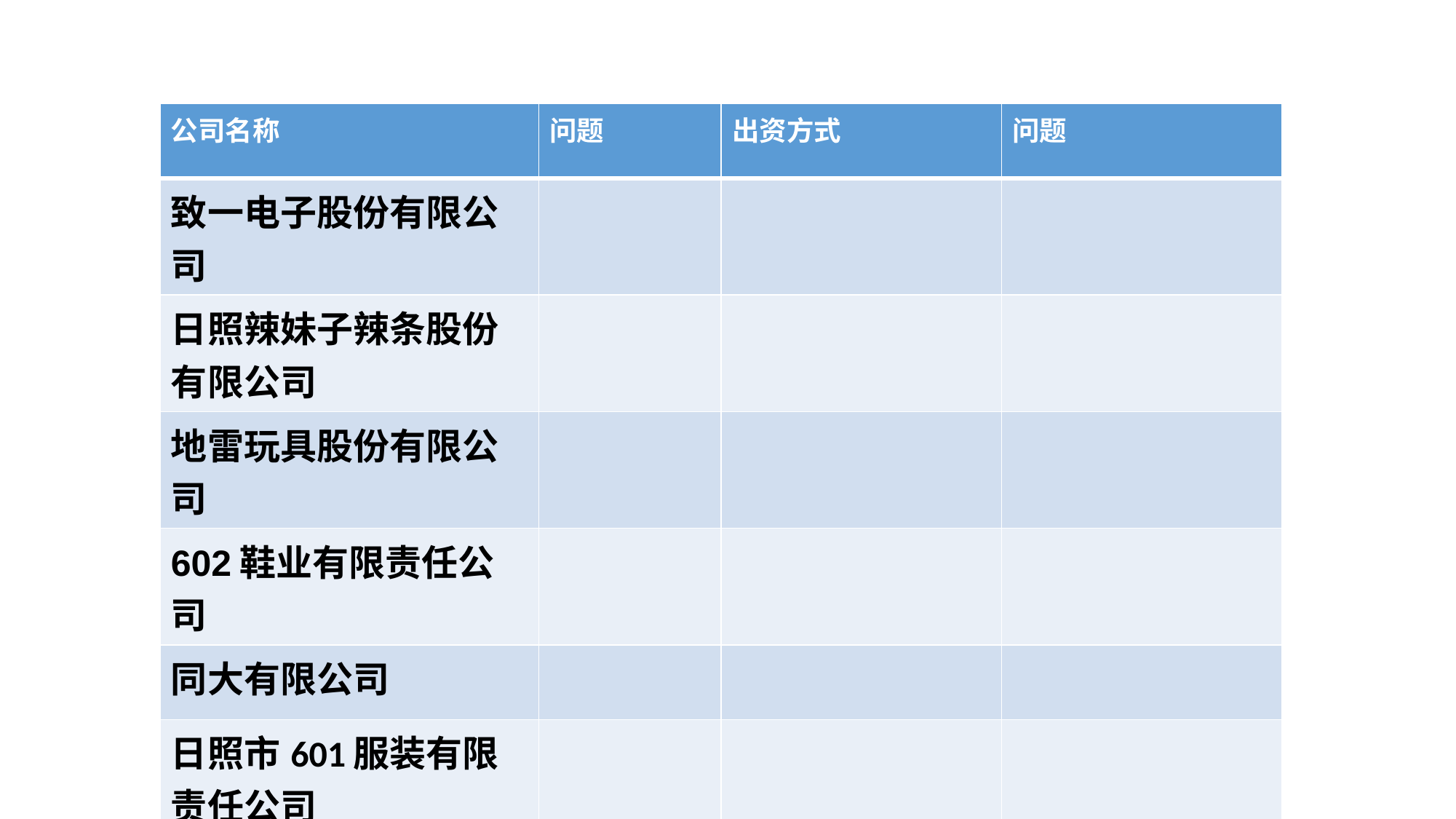

| 公司名称 | 问题 | 出资方式 | 问题 |
| --- | --- | --- | --- |
| 致一电子股份有限公司 |  |  |  |
| 日照辣妹子辣条股份有限公司 |  |  |  |
| 地雷玩具股份有限公司 |  |  |  |
| 602鞋业有限责任公司 |  |  |  |
| 同大有限公司 |  |  |  |
| 日照市601服装有限责任公司 |  |  |  |
| 自由飞翔有限责任公司 |  |  |  |